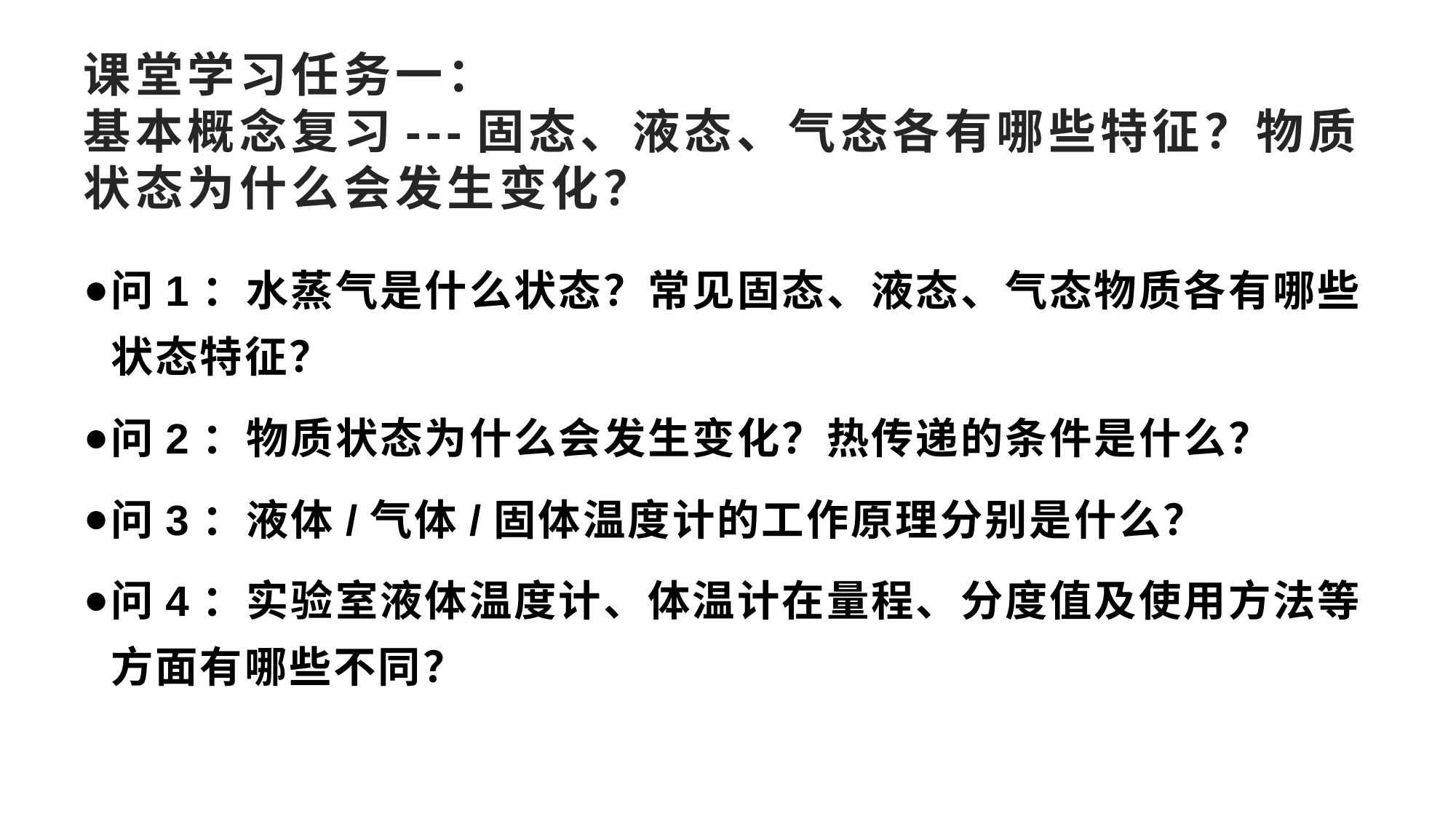

# 课堂学习任务一： 基本概念复习---固态、液态、气态各有哪些特征？物质状态为什么会发生变化？
问1：水蒸气是什么状态？常见固态、液态、气态物质各有哪些状态特征？
问2：物质状态为什么会发生变化？热传递的条件是什么？
问3：液体/气体/固体温度计的工作原理分别是什么？
问4：实验室液体温度计、体温计在量程、分度值及使用方法等方面有哪些不同？